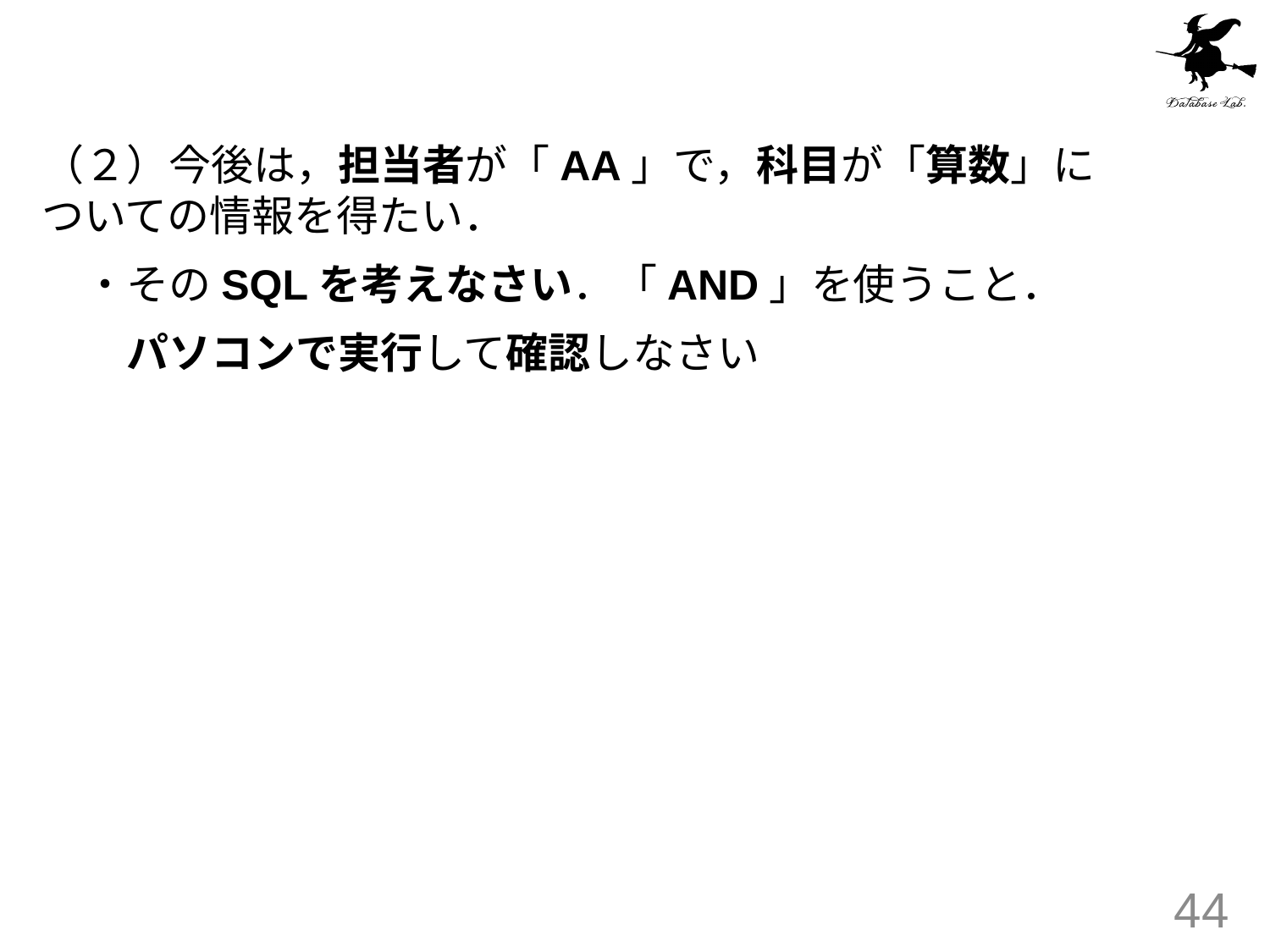

（２）今後は，担当者が「AA」で，科目が「算数」についての情報を得たい．
　・そのSQLを考えなさい．「AND」を使うこと．
　　パソコンで実行して確認しなさい

44